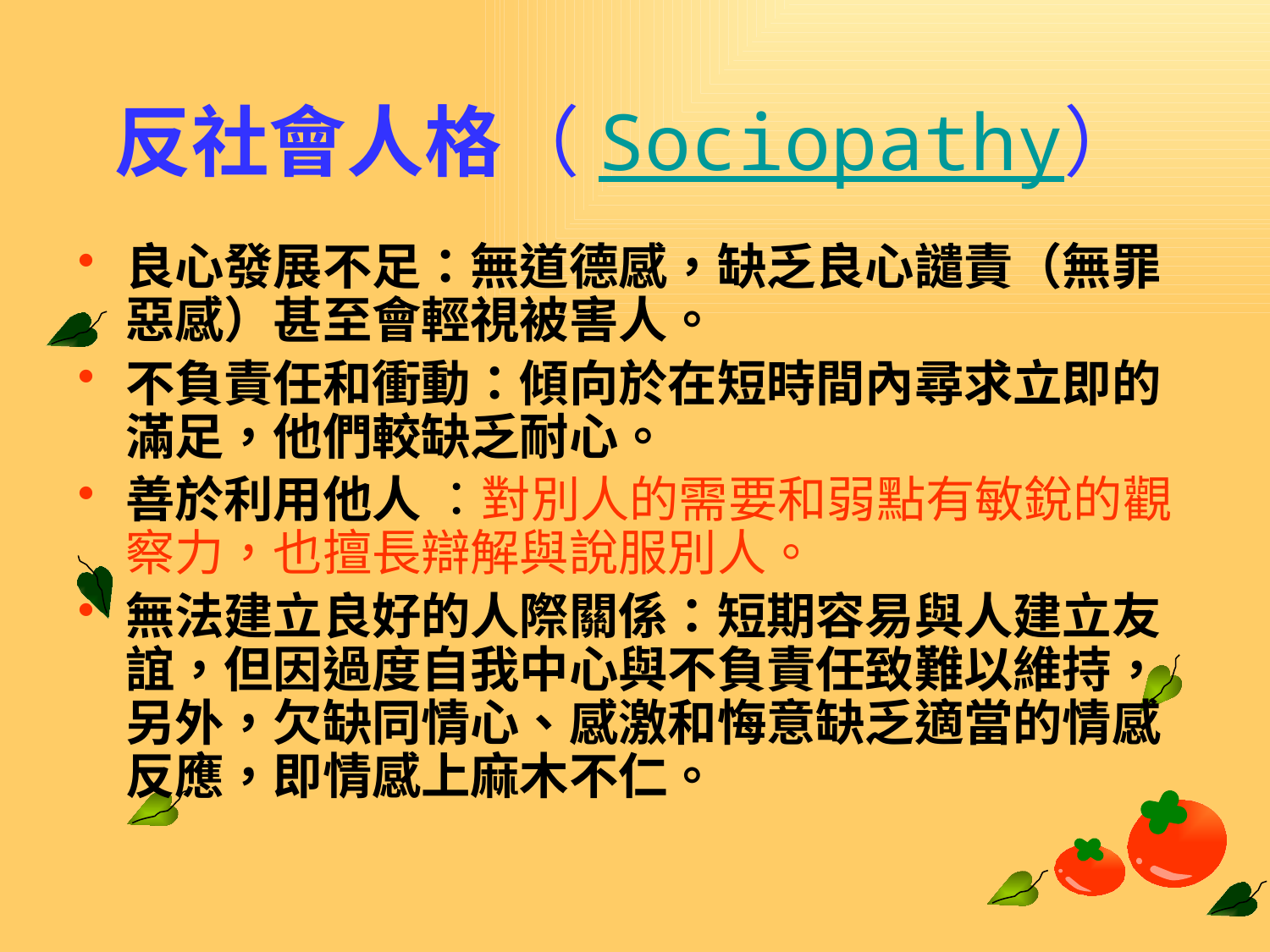

# 反社會人格（Sociopathy）
良心發展不足：無道德感，缺乏良心譴責（無罪惡感）甚至會輕視被害人。
不負責任和衝動：傾向於在短時間內尋求立即的滿足，他們較缺乏耐心。
善於利用他人 ：對別人的需要和弱點有敏銳的觀察力，也擅長辯解與說服別人。
無法建立良好的人際關係：短期容易與人建立友誼，但因過度自我中心與不負責任致難以維持，另外，欠缺同情心、感激和悔意缺乏適當的情感反應，即情感上麻木不仁。